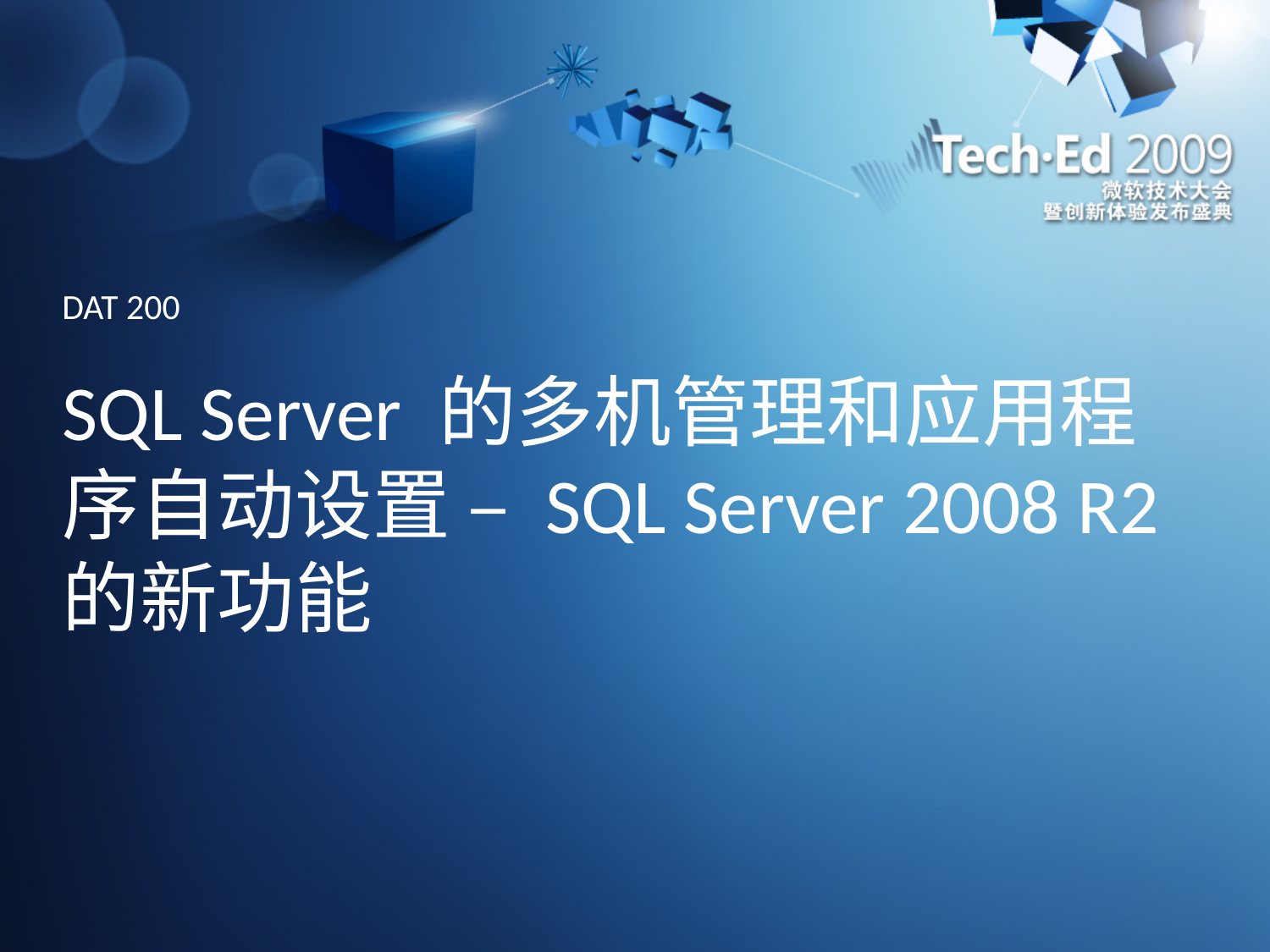

DAT 200
# SQL Server 的多机管理和应用程序自动设置 – SQL Server 2008 R2的新功能